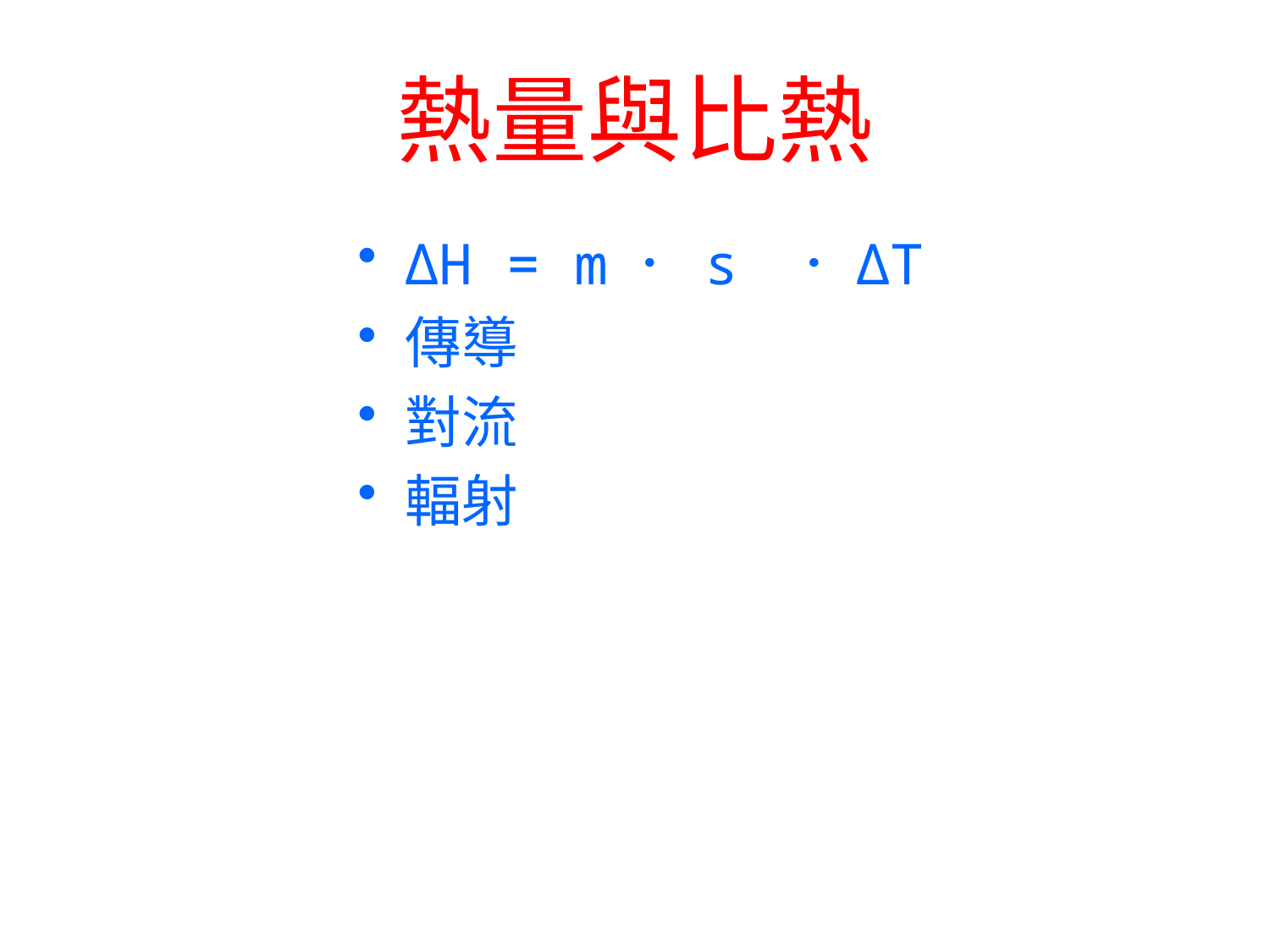

# 熱量與比熱
ΔH = m． s ．ΔT
傳導
對流
輻射